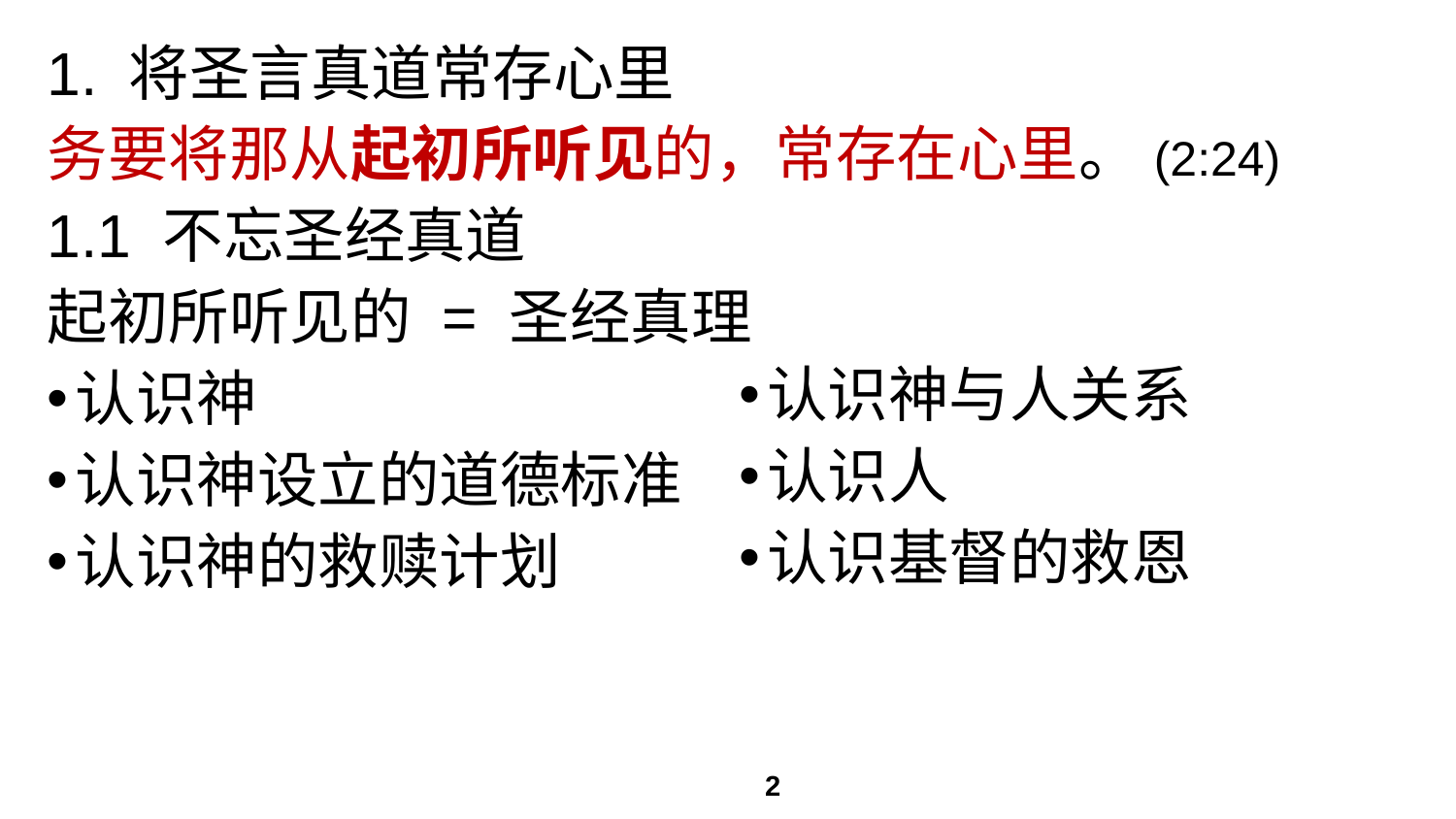

# 1. 将圣言真道常存心里
务要将那从起初所听见的，常存在心里。(2:24)
1.1 不忘圣经真道
起初所听见的 = 圣经真理
认识神
认识神设立的道德标准
认识神的救赎计划

认识神与人关系
认识人
认识基督的救恩
2